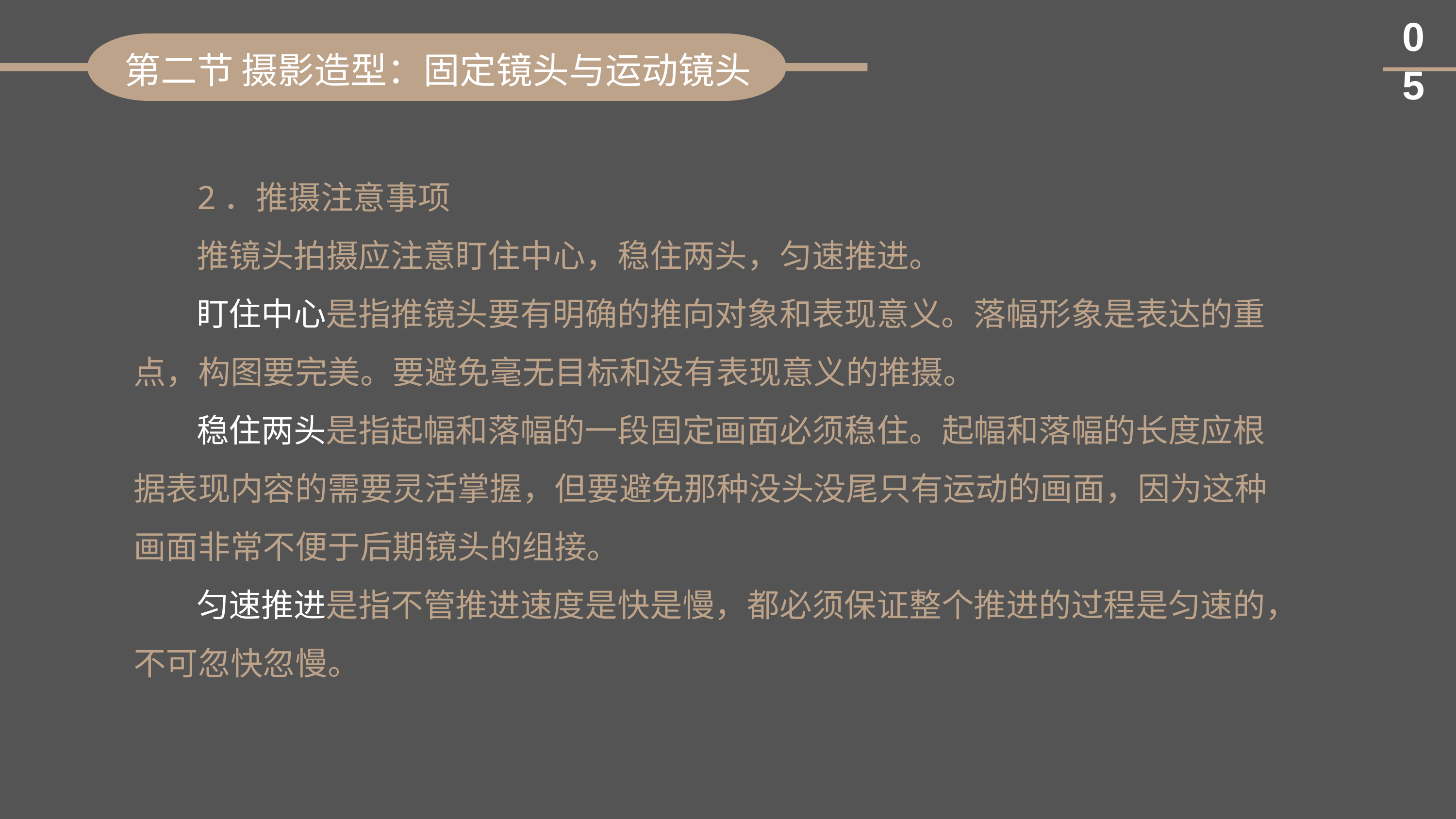

05

第二节 摄影造型：固定镜头与运动镜头

2．推摄注意事项
推镜头拍摄应注意盯住中心，稳住两头，匀速推进。
盯住中心是指推镜头要有明确的推向对象和表现意义。落幅形象是表达的重点，构图要完美。要避免毫无目标和没有表现意义的推摄。
稳住两头是指起幅和落幅的一段固定画面必须稳住。起幅和落幅的长度应根据表现内容的需要灵活掌握，但要避免那种没头没尾只有运动的画面，因为这种画面非常不便于后期镜头的组接。
匀速推进是指不管推进速度是快是慢，都必须保证整个推进的过程是匀速的，不可忽快忽慢。